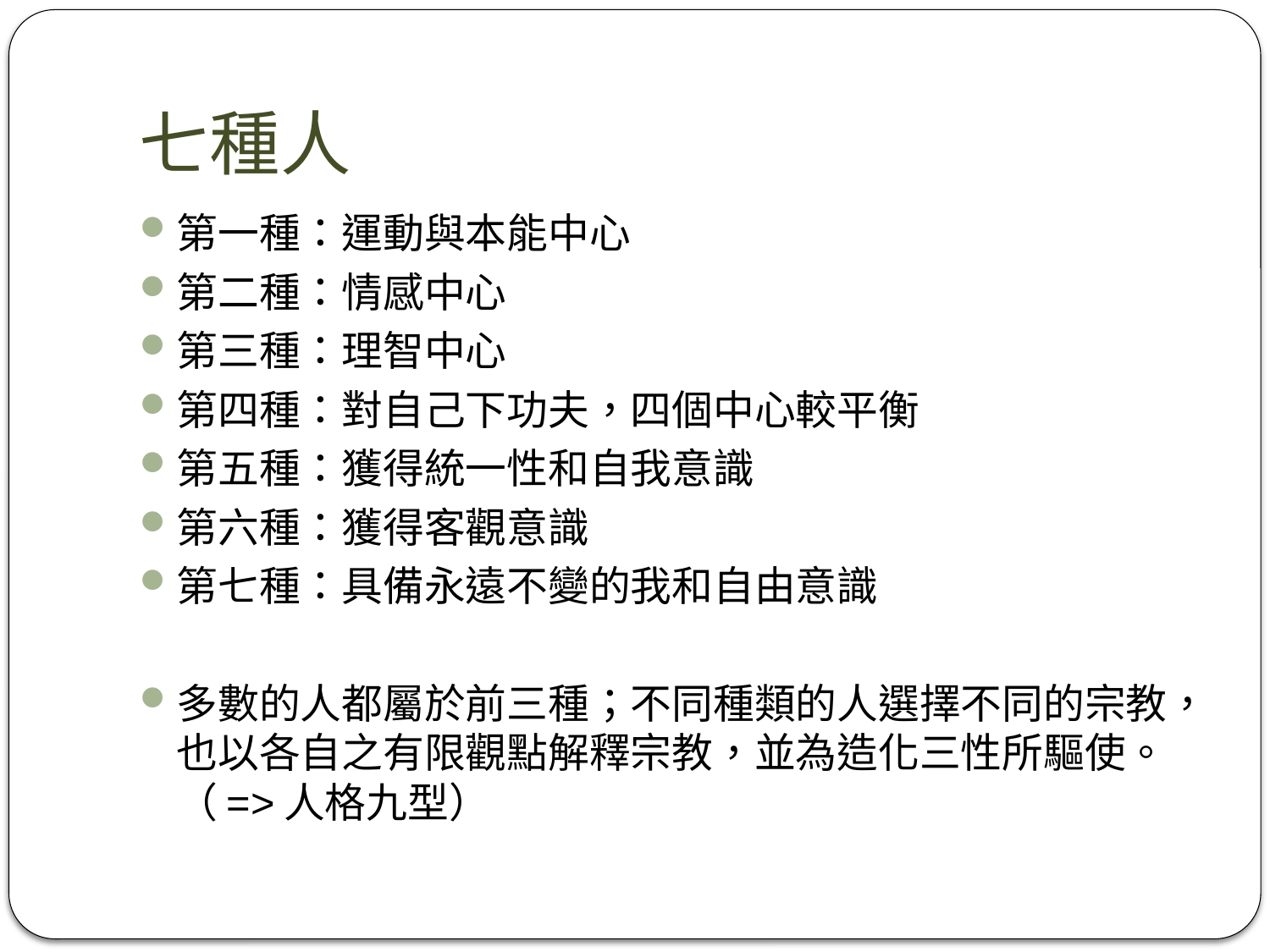

# 七種人
第一種：運動與本能中心
第二種：情感中心
第三種：理智中心
第四種：對自己下功夫，四個中心較平衡
第五種：獲得統一性和自我意識
第六種：獲得客觀意識
第七種：具備永遠不變的我和自由意識

多數的人都屬於前三種；不同種類的人選擇不同的宗教，也以各自之有限觀點解釋宗教，並為造化三性所驅使。（=>人格九型）